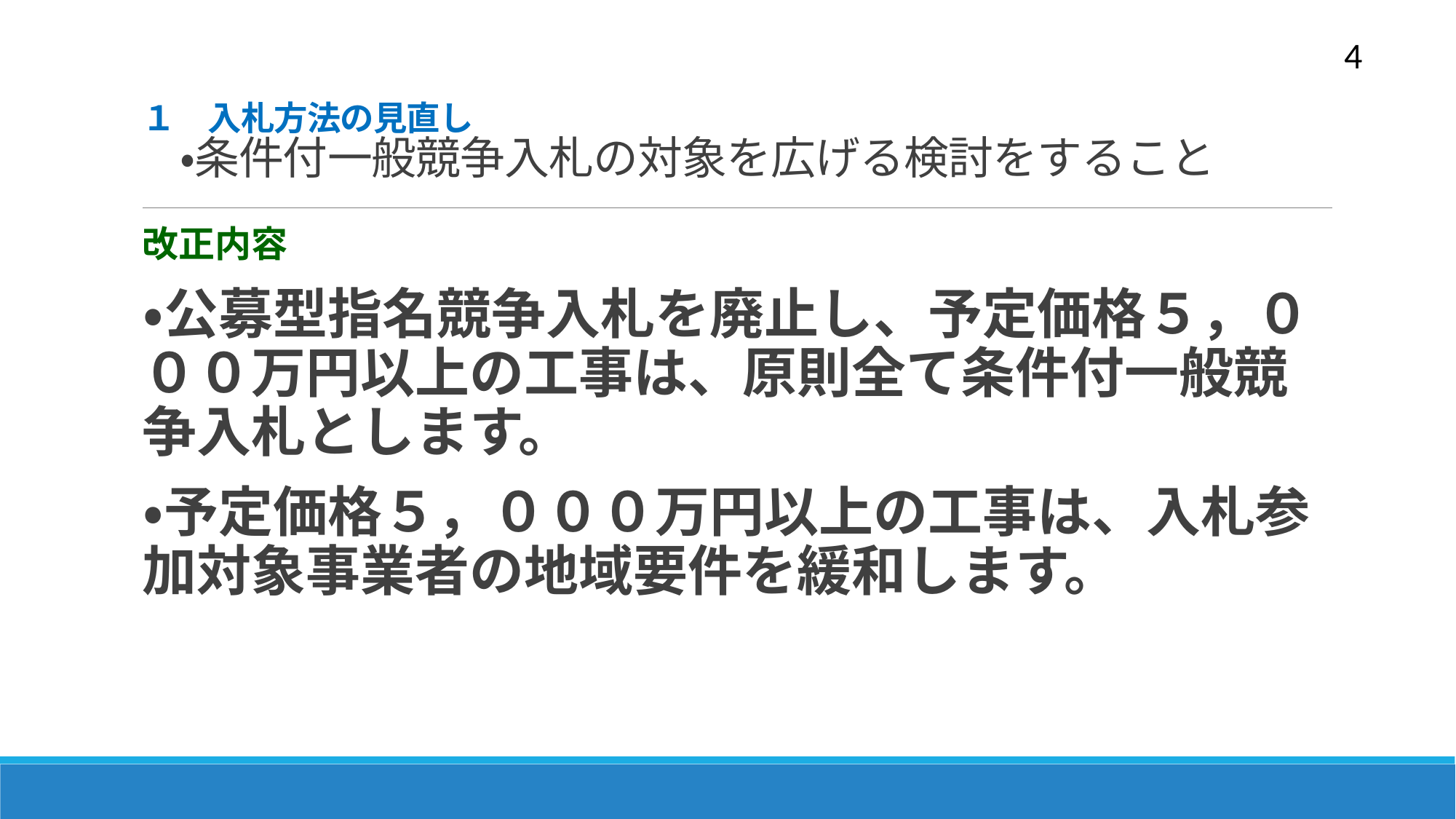

4
# １　入札方法の見直し 　・条件付一般競争入札の対象を広げる検討をすること
改正内容
・公募型指名競争入札を廃止し、予定価格５，０００万円以上の工事は、原則全て条件付一般競争入札とします。
・予定価格５，０００万円以上の工事は、入札参加対象事業者の地域要件を緩和します。